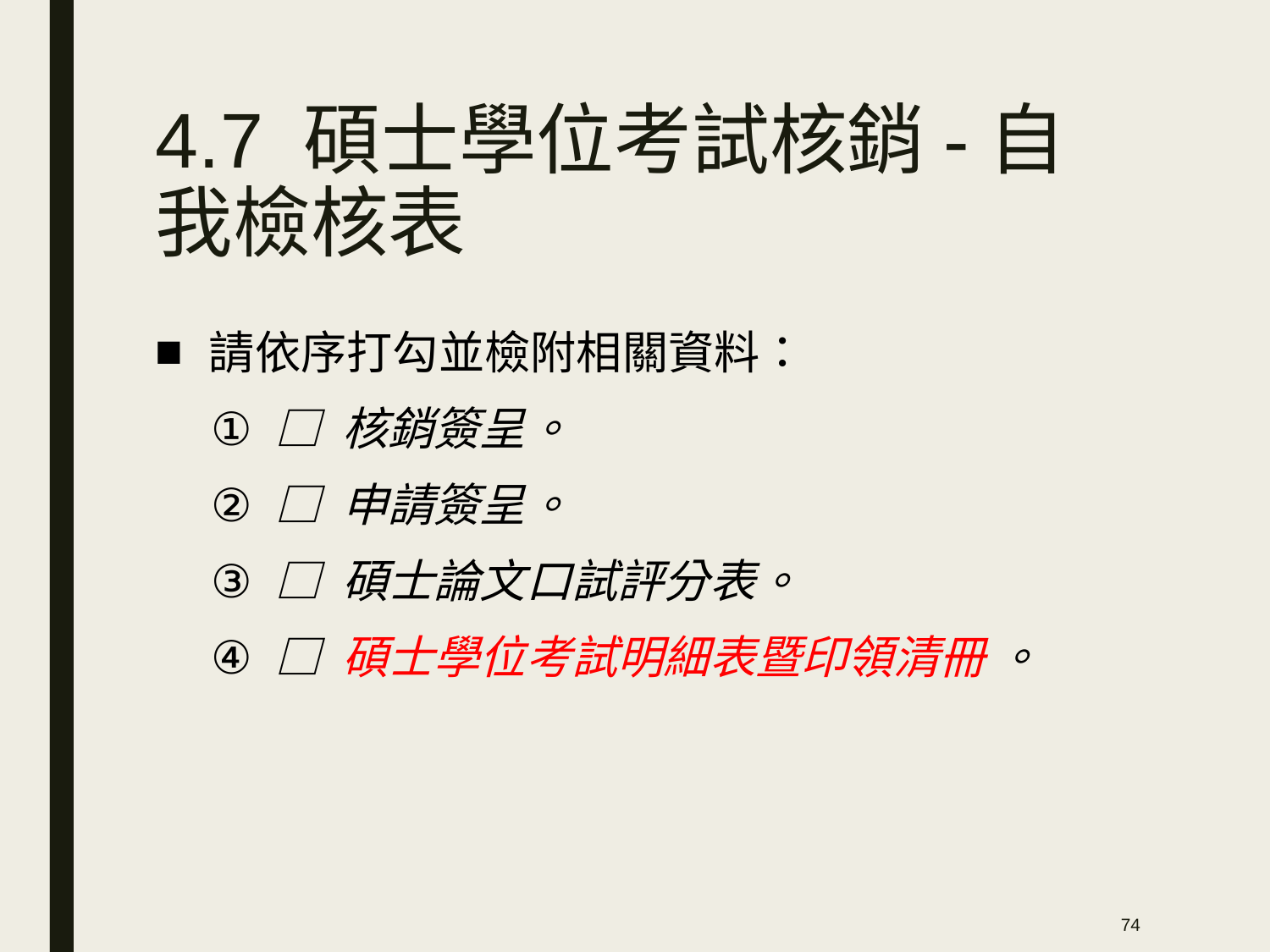

# 4.7 碩士學位考試核銷-自我檢核表
請依序打勾並檢附相關資料：
□ 核銷簽呈。
□ 申請簽呈。
□ 碩士論文口試評分表。
□ 碩士學位考試明細表暨印領清冊 。

74